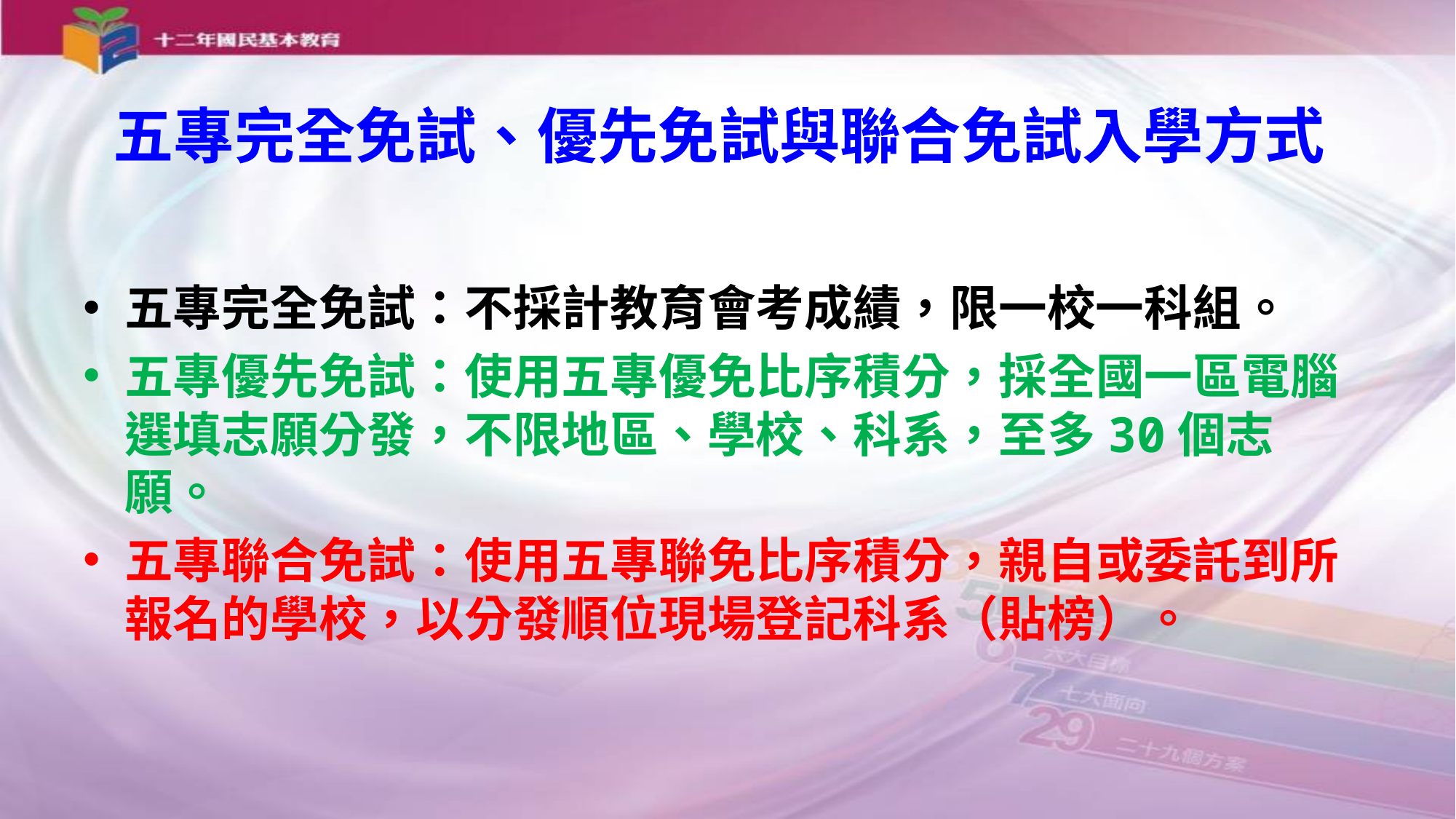

# 五專完全免試、優先免試與聯合免試入學方式
五專完全免試：不採計教育會考成績，限一校一科組。
五專優先免試：使用五專優免比序積分，採全國一區電腦選填志願分發，不限地區、學校、科系，至多30個志願。
五專聯合免試：使用五專聯免比序積分，親自或委託到所報名的學校，以分發順位現場登記科系（貼榜）。